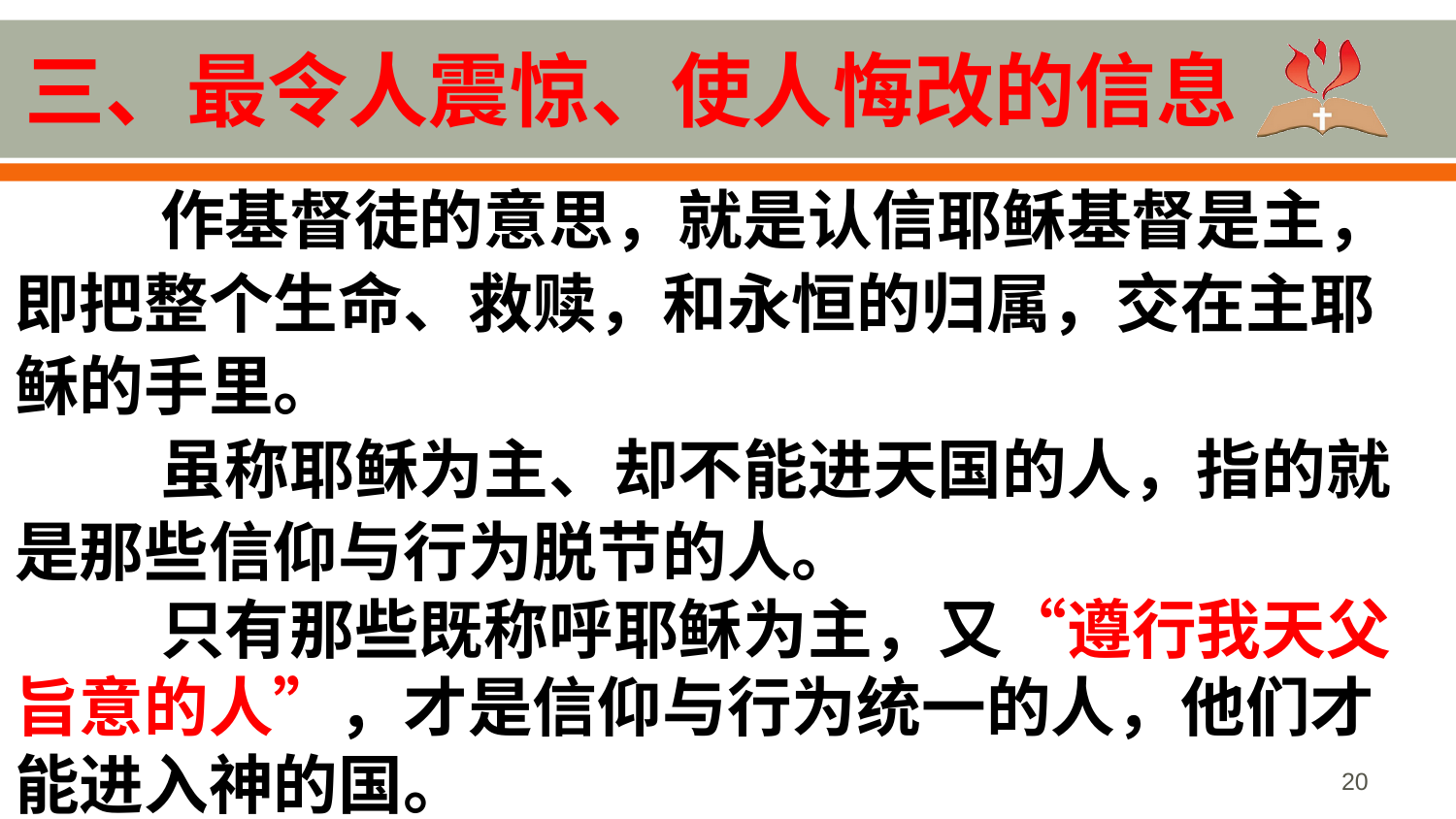

# 三、最令人震惊、使人悔改的信息
作基督徒的意思，就是认信耶稣基督是主，即把整个生命、救赎，和永恒的归属，交在主耶稣的手里。
虽称耶稣为主、却不能进天国的人，指的就是那些信仰与行为脱节的人。
只有那些既称呼耶稣为主，又“遵行我天父旨意的人”，才是信仰与行为统一的人，他们才能进入神的国。
20